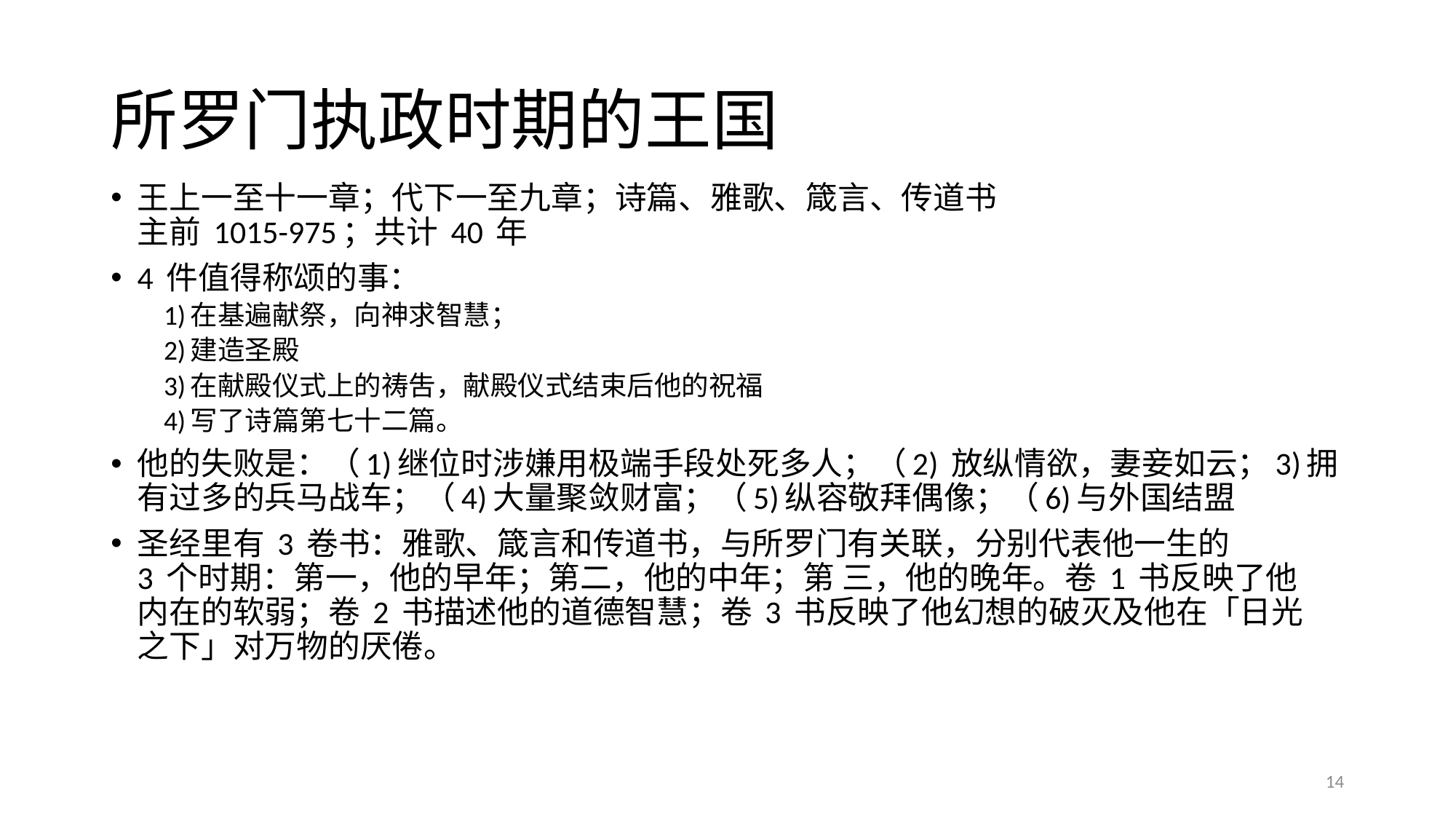

# 所罗门执政时期的王国
王上一至十一章；代下一至九章；诗篇、雅歌、箴言、传道书
主前 1015-975；共计 40 年
4 件值得称颂的事：
1)在基遍献祭，向神求智慧；
2)建造圣殿
3)在献殿仪式上的祷吿，献殿仪式结束后他的祝福
4)写了诗篇第七十二篇。
他的失败是：（1)继位时涉嫌用极端手段处死多人；（2) 放纵情欲，妻妾如云；3)拥有过多的兵马战车；（4)大量聚敛财富；（5)纵容敬拜偶像；（6)与外国结盟
圣经里有 3 卷书：雅歌、箴言和传道书，与所罗门有关联，分别代表他一生的
3 个时期：第一，他的早年；第二，他的中年；第 三，他的晚年。卷 1 书反映了他
内在的软弱；卷 2 书描述他的道德智慧；卷 3 书反映了他幻想的破灭及他在「日光
之下」对万物的厌倦。

14